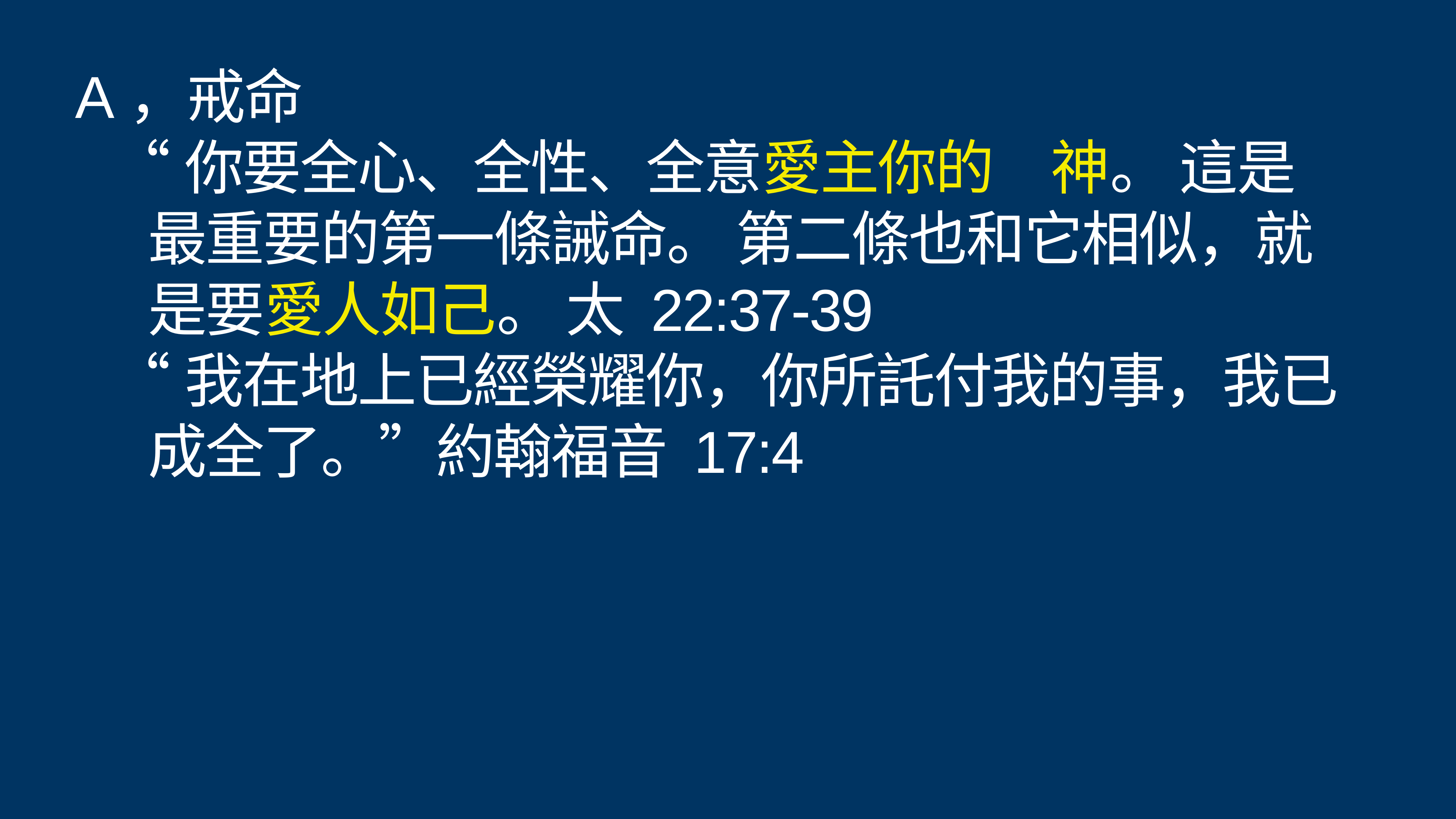

# A，戒命
“你要全心、全性、全意愛主你的　神。 這是最重要的第一條誡命。 第二條也和它相似，就是要愛人如己。 太 22:37-39
“我在地上已經榮耀你，你所託付我的事，我已成全了。”約翰福音 17:4